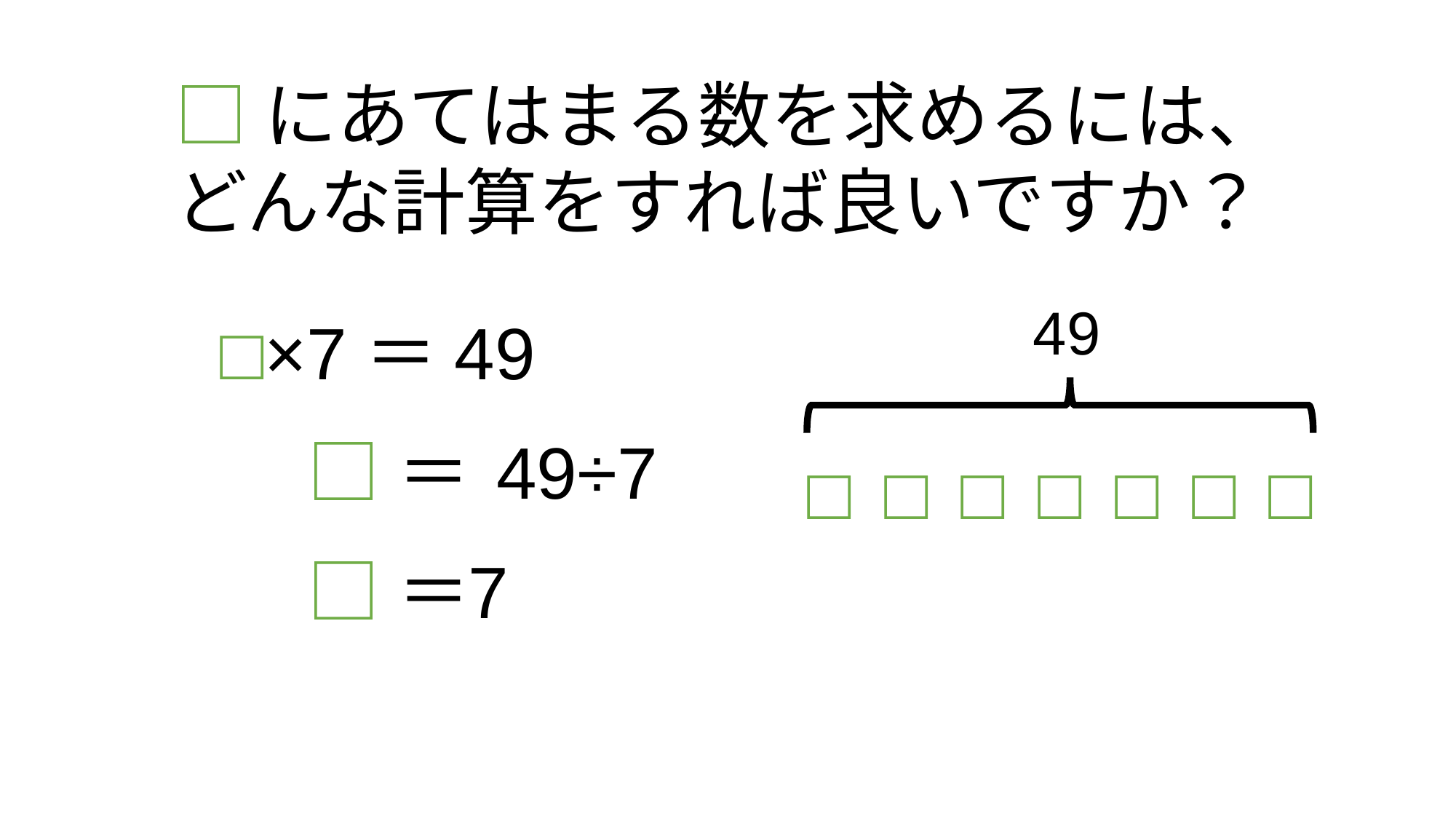

□にあてはまる数を求めるには、
どんな計算をすれば良いですか？

49
□×7＝49
□＝
49÷7
□
□
□
□
□
□
□
□＝
7